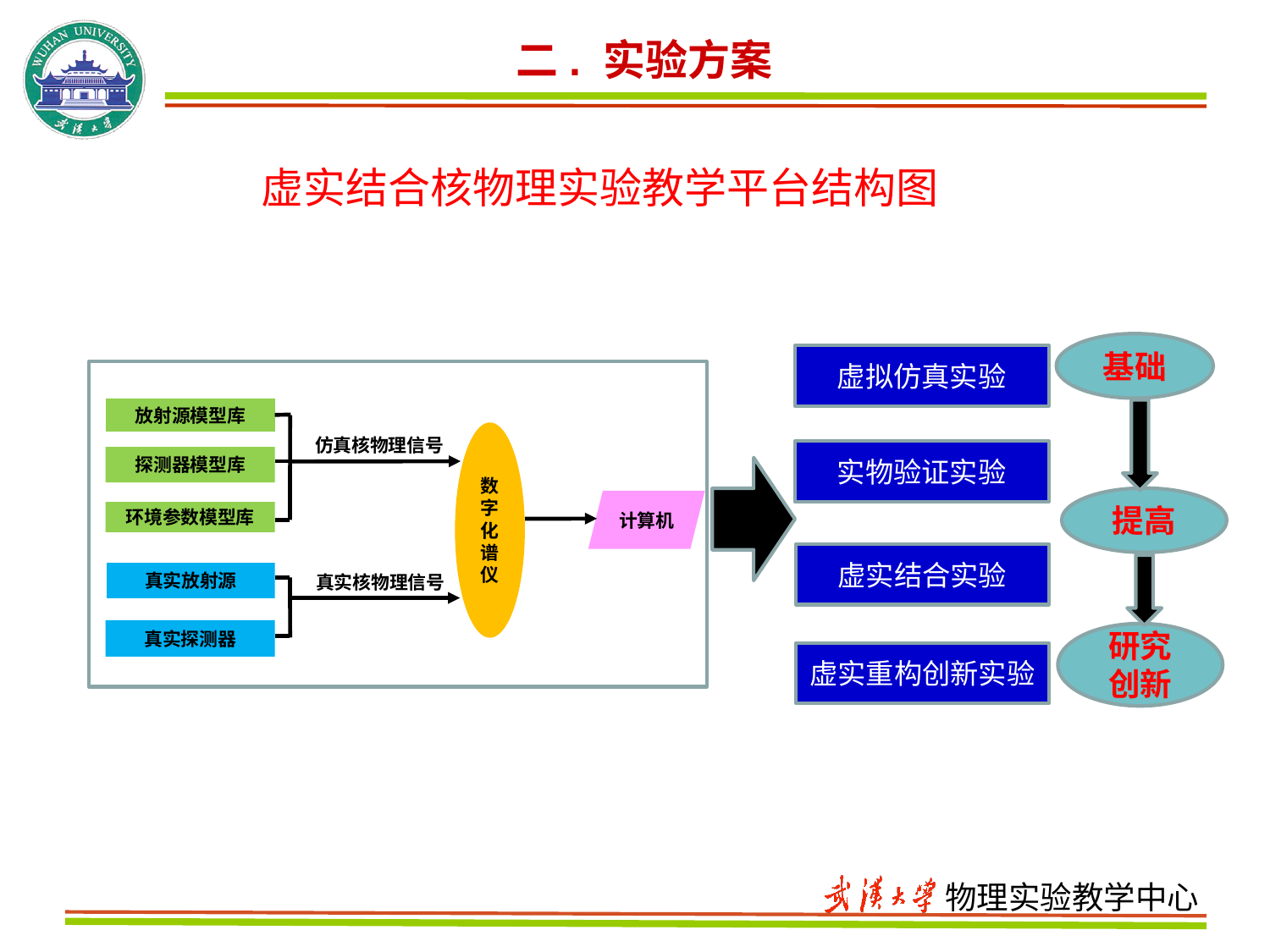

二. 实验方案
虚实结合核物理实验教学平台结构图
基础
虚拟仿真实验

放射源模型库

仿真核物理信号
数字化谱仪
实物验证实验
探测器模型库

提高
计算机
环境参数模型库
虚实结合实验

真实放射源
真实核物理信号
真实探测器
研究创新
虚实重构创新实验